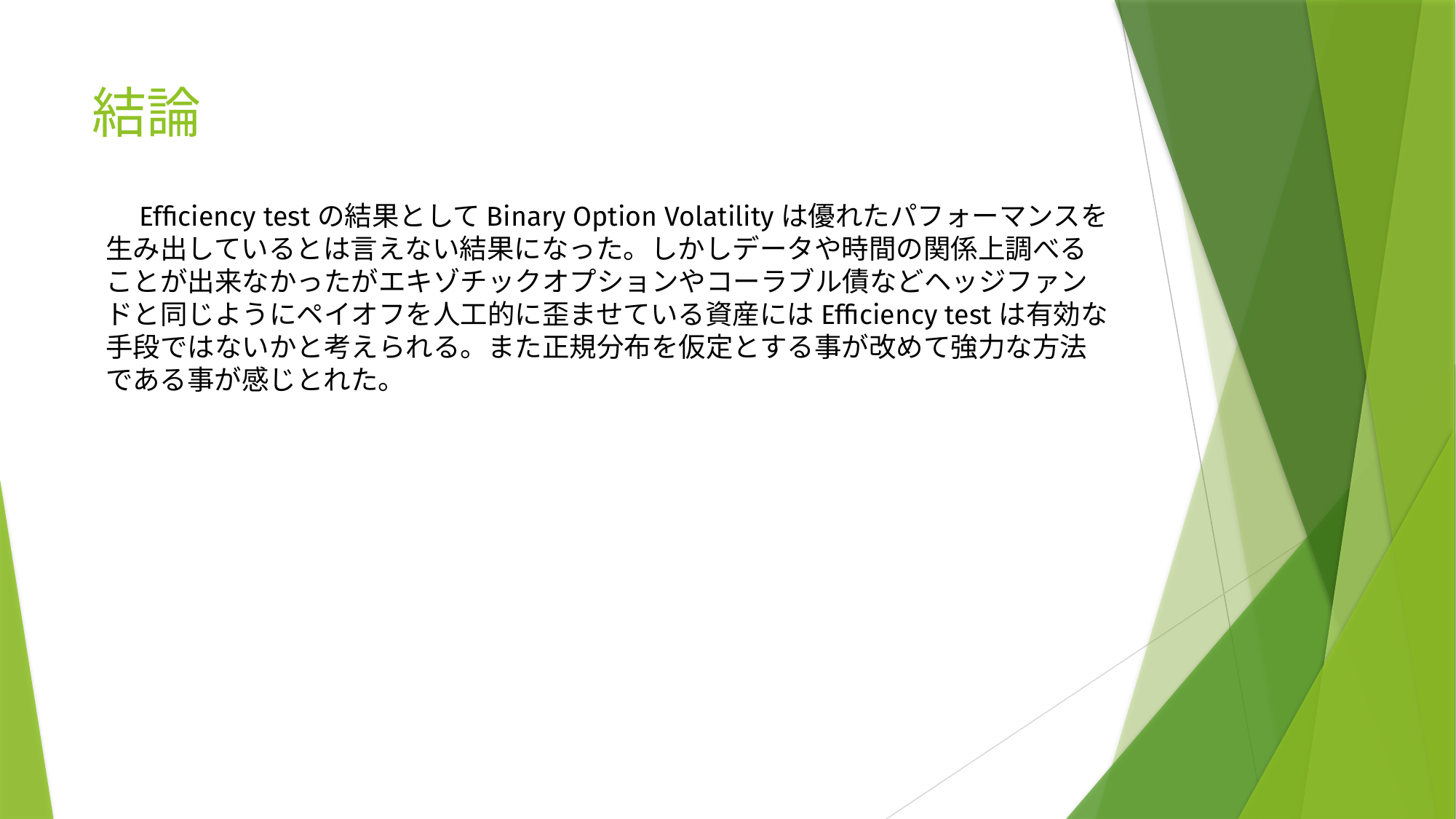

# 結論
　Efficiency testの結果としてBinary Option Volatilityは優れたパフォーマンスを生み出しているとは言えない結果になった。しかしデータや時間の関係上調べることが出来なかったがエキゾチックオプションやコーラブル債などヘッジファンドと同じようにペイオフを人工的に歪ませている資産にはEfficiency testは有効な手段ではないかと考えられる。また正規分布を仮定とする事が改めて強力な方法である事が感じとれた。